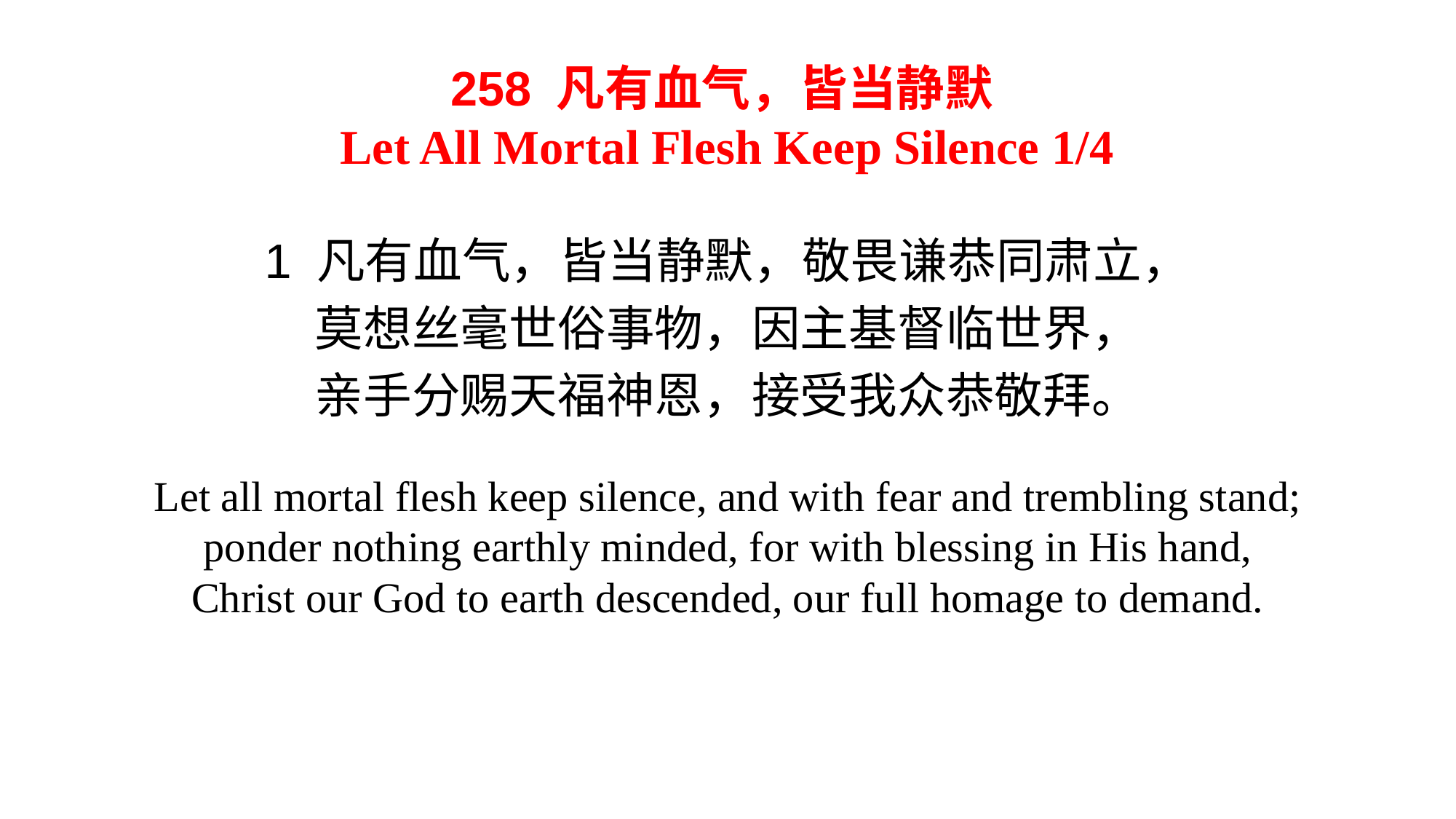

# 258 凡有血气，皆当静默 Let All Mortal Flesh Keep Silence 1/4
1 凡有血气，皆当静默，敬畏谦恭同肃立，
莫想丝毫世俗事物，因主基督临世界，
亲手分赐天福神恩，接受我众恭敬拜。

Let all mortal flesh keep silence, and with fear and trembling stand;
ponder nothing earthly minded, for with blessing in His hand,
Christ our God to earth descended, our full homage to demand.